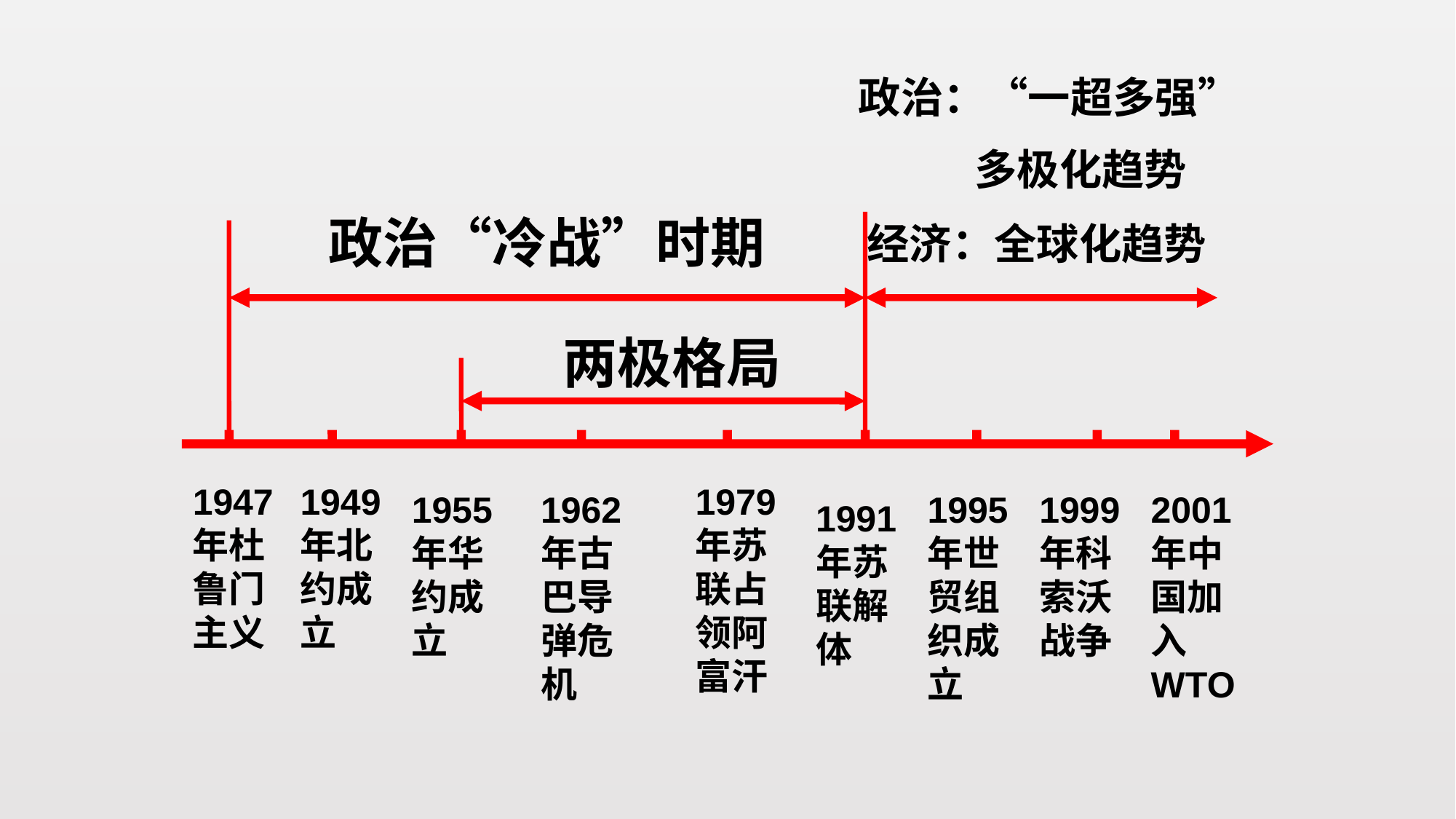

政治：“一超多强”
           多极化趋势
政治“冷战”时期
经济：全球化趋势

两极格局

1947年杜鲁门主义
1949年北约成立
1979年苏联占领阿富汗
1955年华约成立
1962年古巴导弹危机
1995年世贸组织成立
1999年科索沃战争
2001年中国加入WTO
1991年苏联解体